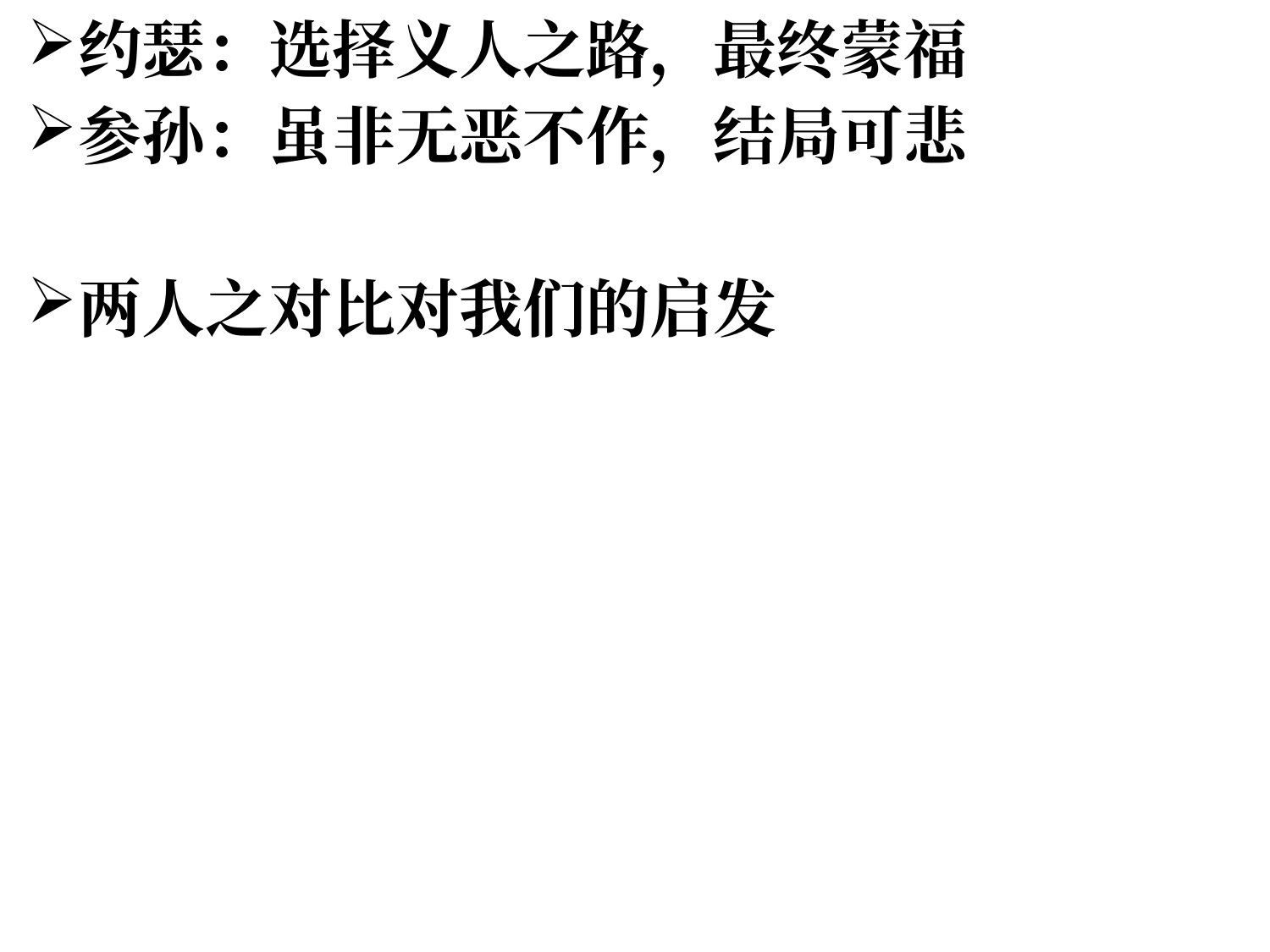

约瑟：选择义人之路，最终蒙福
参孙：虽非无恶不作，结局可悲

两人之对比对我们的启发